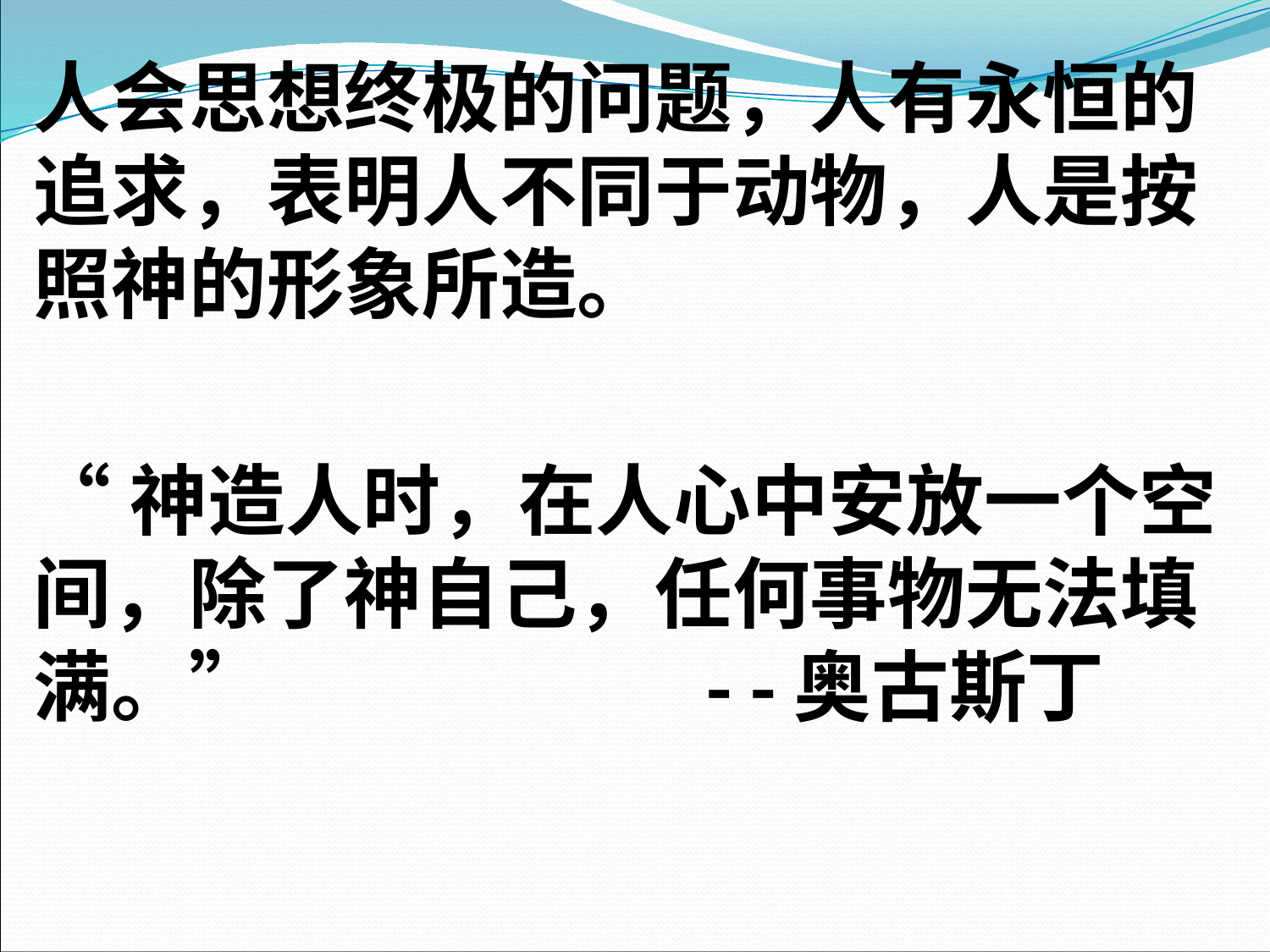

#
人会思想终极的问题，人有永恒的追求，表明人不同于动物，人是按照神的形象所造。

“神造人时，在人心中安放一个空间，除了神自己，任何事物无法填满。”                        - -奥古斯丁